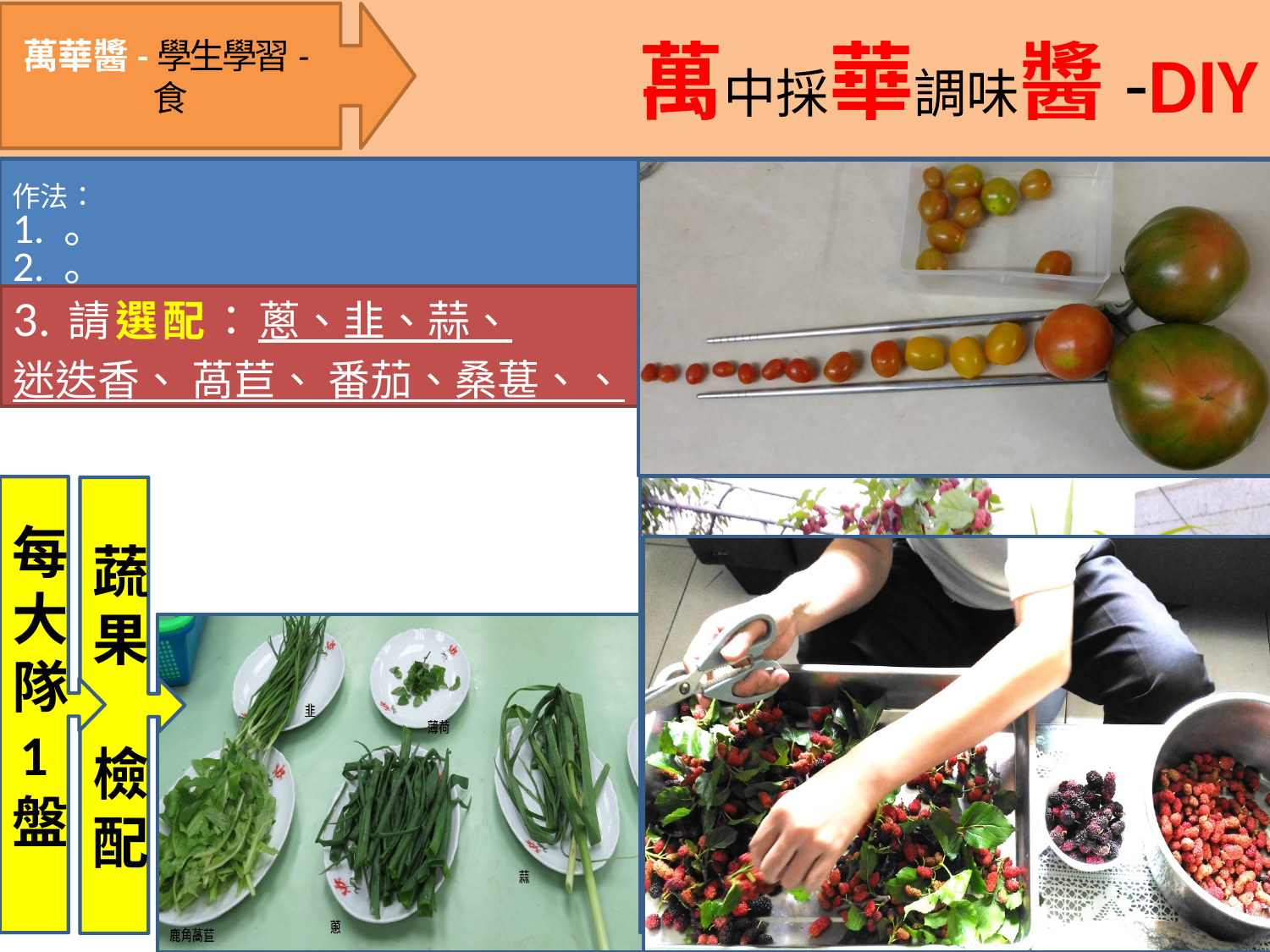

萬中採華調味醬-DIY
萬華醬-學生學習-食
作法：
1. 。
2. 。

3.請選配：蔥、韭、蒜、
迷迭香、 萵苣、 番茄、桑葚、、，

每
大
隊
1
盤

蔬
果

檢
配